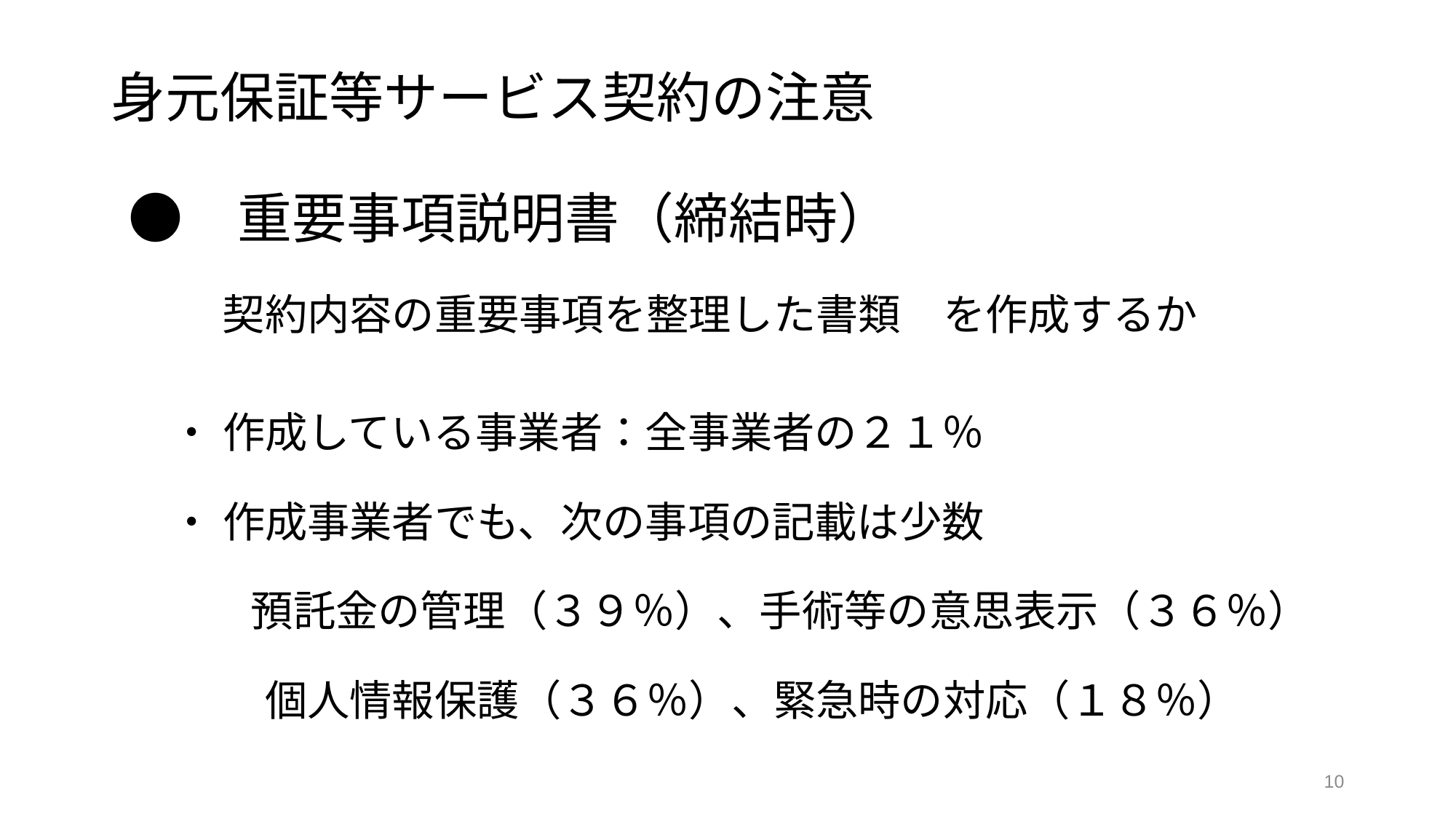

# 身元保証等サービス契約の注意

　●　重要事項説明書（締結時）

　　　 契約内容の重要事項を整理した書類　を作成するか

　　・ 作成している事業者：全事業者の２１％

　　・ 作成事業者でも、次の事項の記載は少数

　　    　預託金の管理（３９％）、手術等の意思表示（３６％）

　　　　 個人情報保護（３６％）、緊急時の対応（１８％）

10